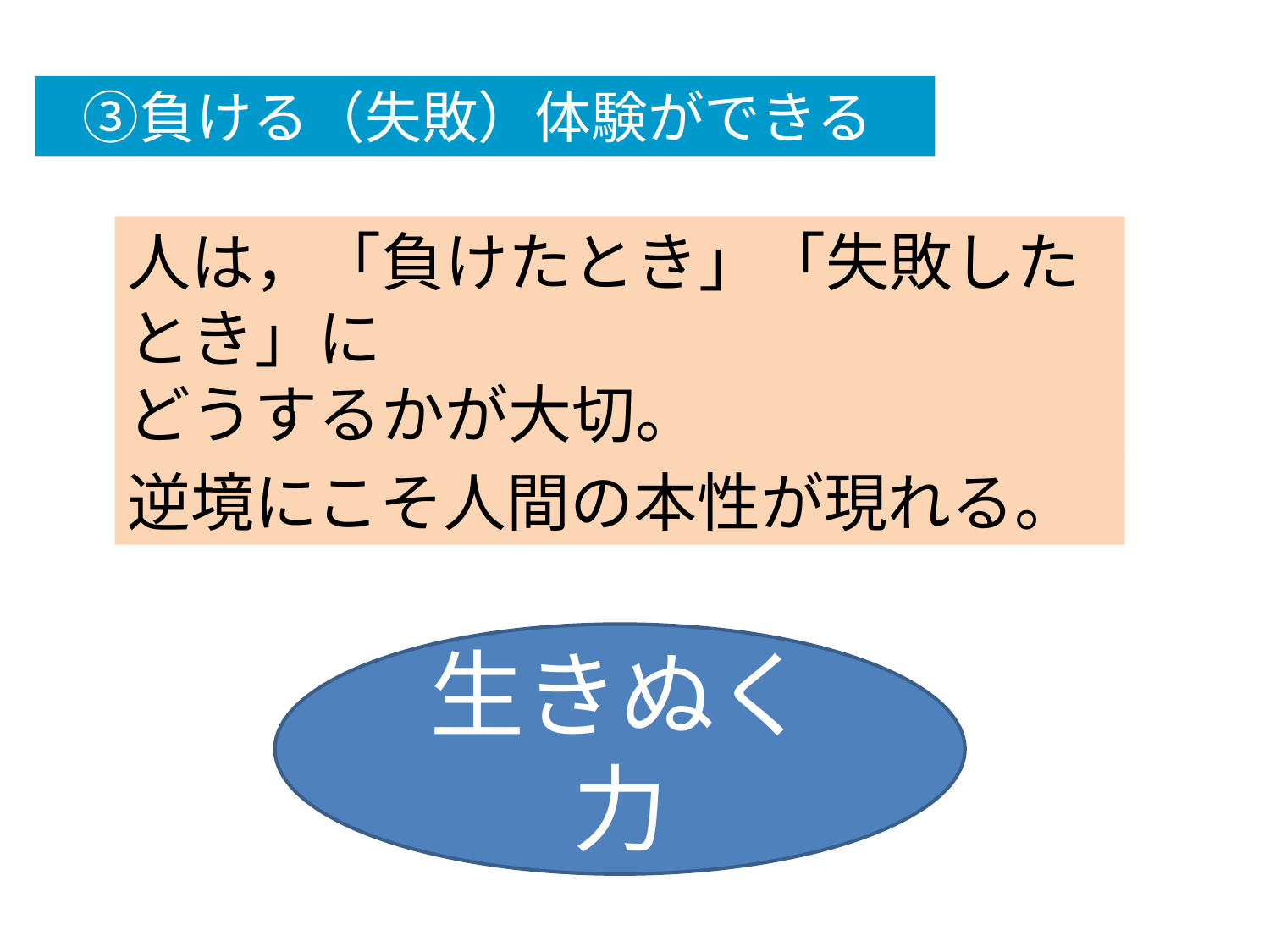

③負ける（失敗）体験ができる
人は，「負けたとき」「失敗したとき」に
どうするかが大切。
逆境にこそ人間の本性が現れる。
生きぬく力